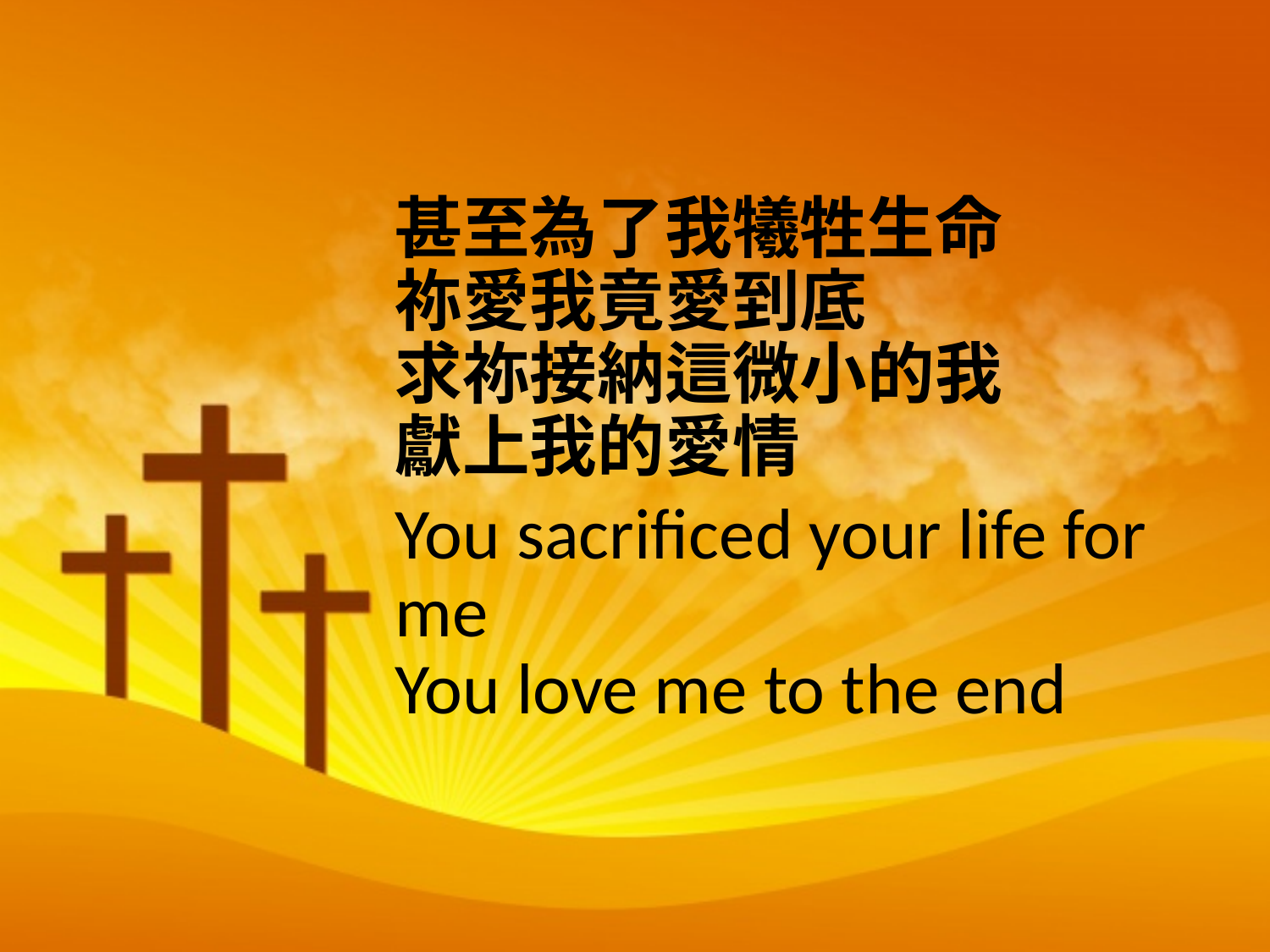

甚至為了我犧牲生命
祢愛我竟愛到底
求祢接納這微小的我
獻上我的愛情
You sacrificed your life for me
You love me to the end